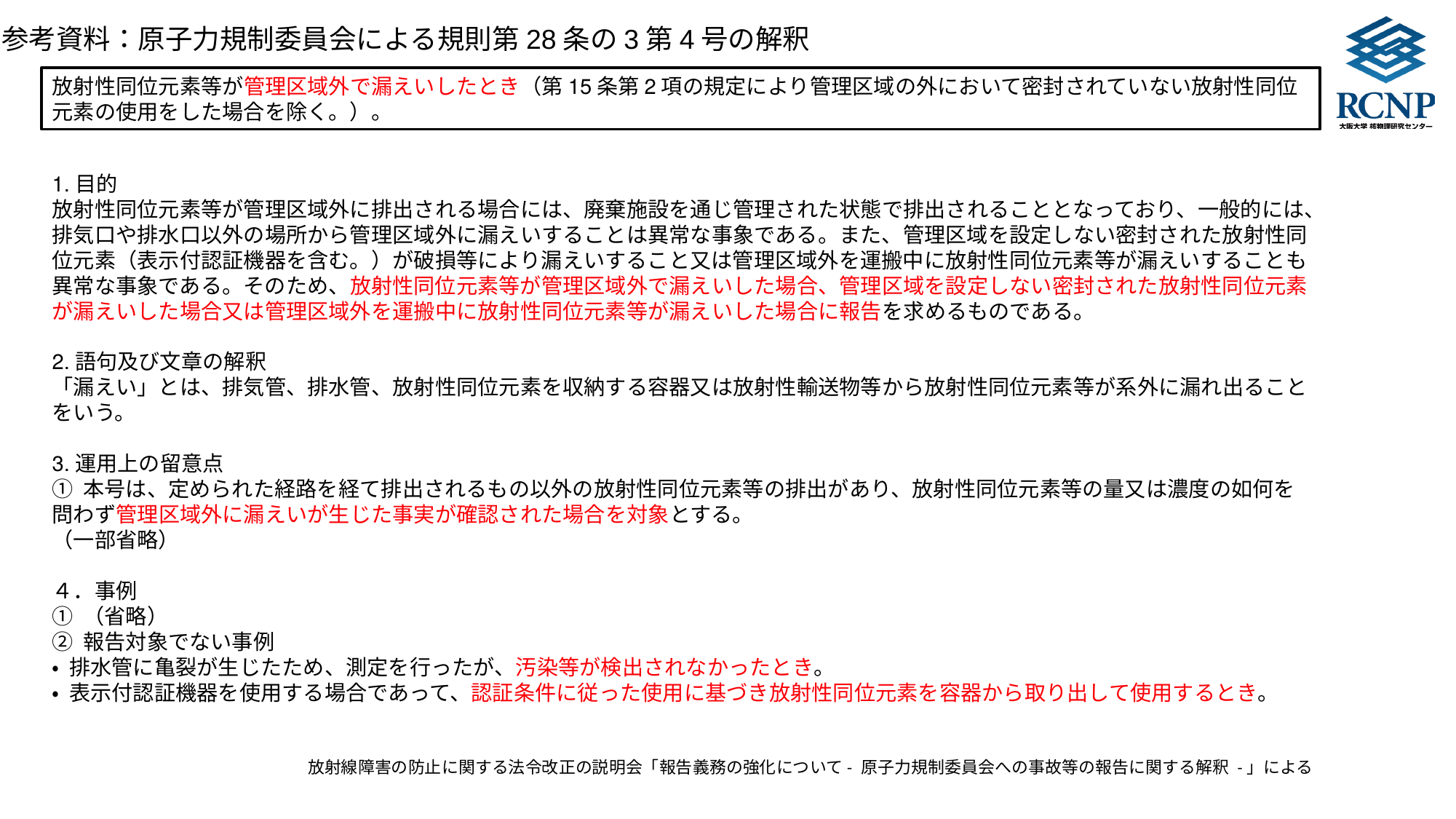

参考資料：原子力規制委員会による規則第28条の3第4号の解釈
放射性同位元素等が管理区域外で漏えいしたとき（第15条第2項の規定により管理区域の外において密封されていない放射性同位元素の使用をした場合を除く。）。
1.目的
放射性同位元素等が管理区域外に排出される場合には、廃棄施設を通じ管理された状態で排出されることとなっており、一般的には、排気口や排水口以外の場所から管理区域外に漏えいすることは異常な事象である。また、管理区域を設定しない密封された放射性同位元素（表示付認証機器を含む。）が破損等により漏えいすること又は管理区域外を運搬中に放射性同位元素等が漏えいすることも異常な事象である。そのため、放射性同位元素等が管理区域外で漏えいした場合、管理区域を設定しない密封された放射性同位元素が漏えいした場合又は管理区域外を運搬中に放射性同位元素等が漏えいした場合に報告を求めるものである。

2.語句及び文章の解釈
「漏えい」とは、排気管、排水管、放射性同位元素を収納する容器又は放射性輸送物等から放射性同位元素等が系外に漏れ出ることをいう。

3.運用上の留意点
① 本号は、定められた経路を経て排出されるもの以外の放射性同位元素等の排出があり、放射性同位元素等の量又は濃度の如何を問わず管理区域外に漏えいが生じた事実が確認された場合を対象とする。
（一部省略）

４．事例
① （省略）
② 報告対象でない事例
• 排水管に亀裂が生じたため、測定を行ったが、汚染等が検出されなかったとき。
• 表示付認証機器を使用する場合であって、認証条件に従った使用に基づき放射性同位元素を容器から取り出して使用するとき。
放射線障害の防止に関する法令改正の説明会「報告義務の強化について- 原子力規制委員会への事故等の報告に関する解釈 -」による